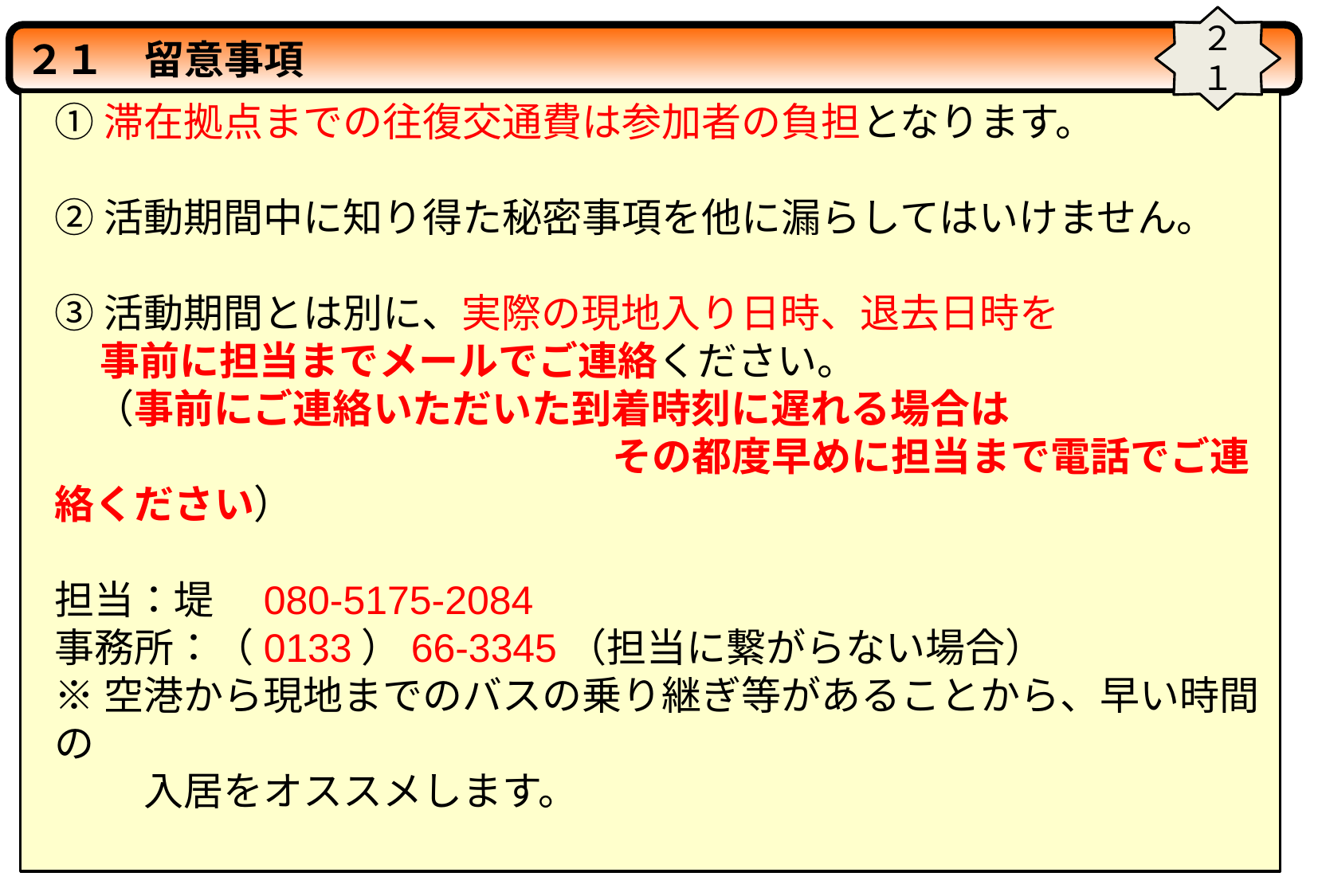

２１
２１　留意事項

①滞在拠点までの往復交通費は参加者の負担となります。

②活動期間中に知り得た秘密事項を他に漏らしてはいけません。

③活動期間とは別に、実際の現地入り日時、退去日時を
    事前に担当までメールでご連絡ください。
　（事前にご連絡いただいた到着時刻に遅れる場合は
　　　　　　　　　　　　　　その都度早めに担当まで電話でご連絡ください）

担当：堤　080-5175-2084
事務所：（0133）66-3345（担当に繋がらない場合）
※空港から現地までのバスの乗り継ぎ等があることから、早い時間の
　　 入居をオススメします。